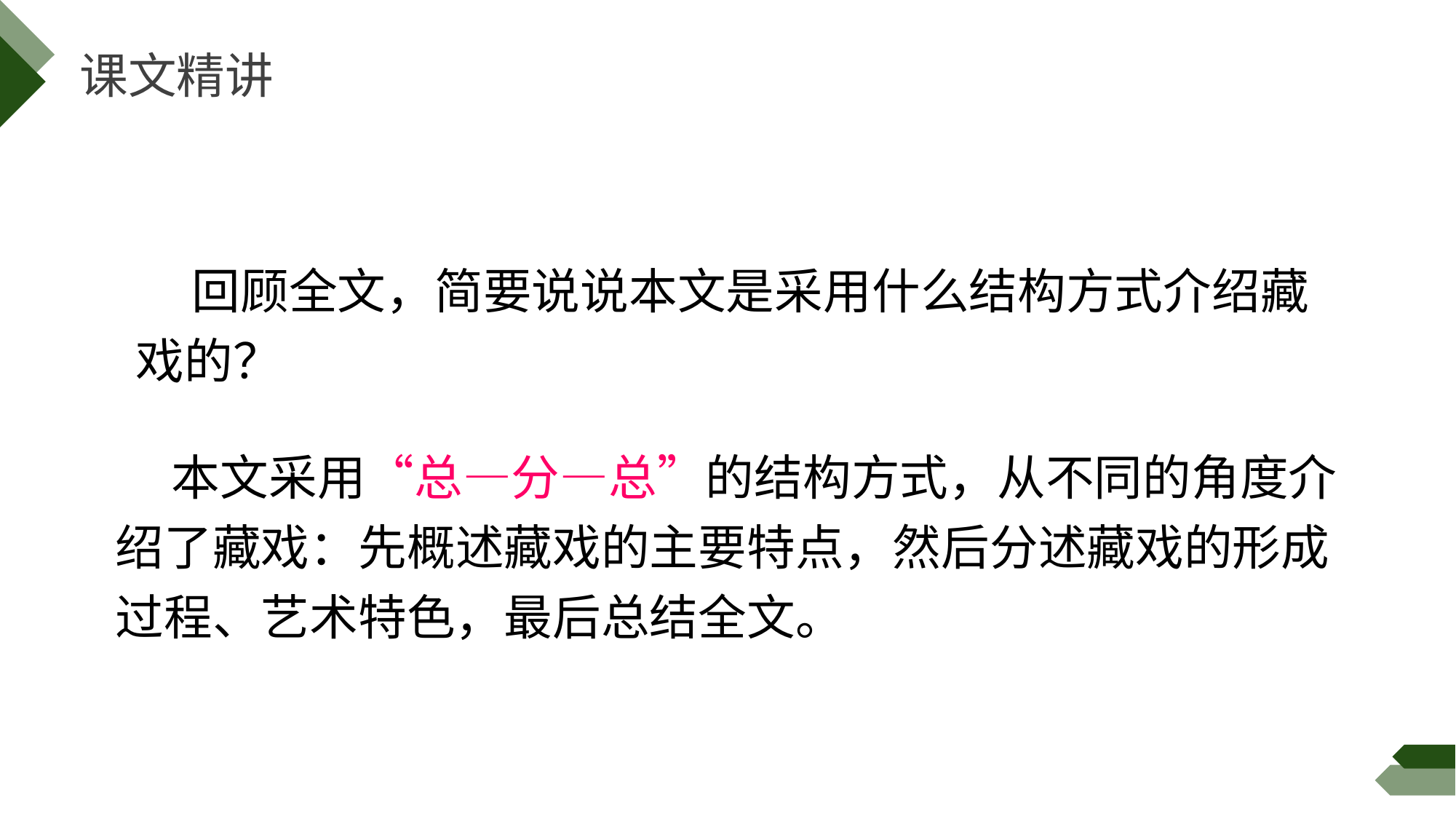

课文精讲
    回顾全文，简要说说本文是采用什么结构方式介绍藏戏的？
    本文采用“总—分—总”的结构方式，从不同的角度介绍了藏戏：先概述藏戏的主要特点，然后分述藏戏的形成过程、艺术特色，最后总结全文。